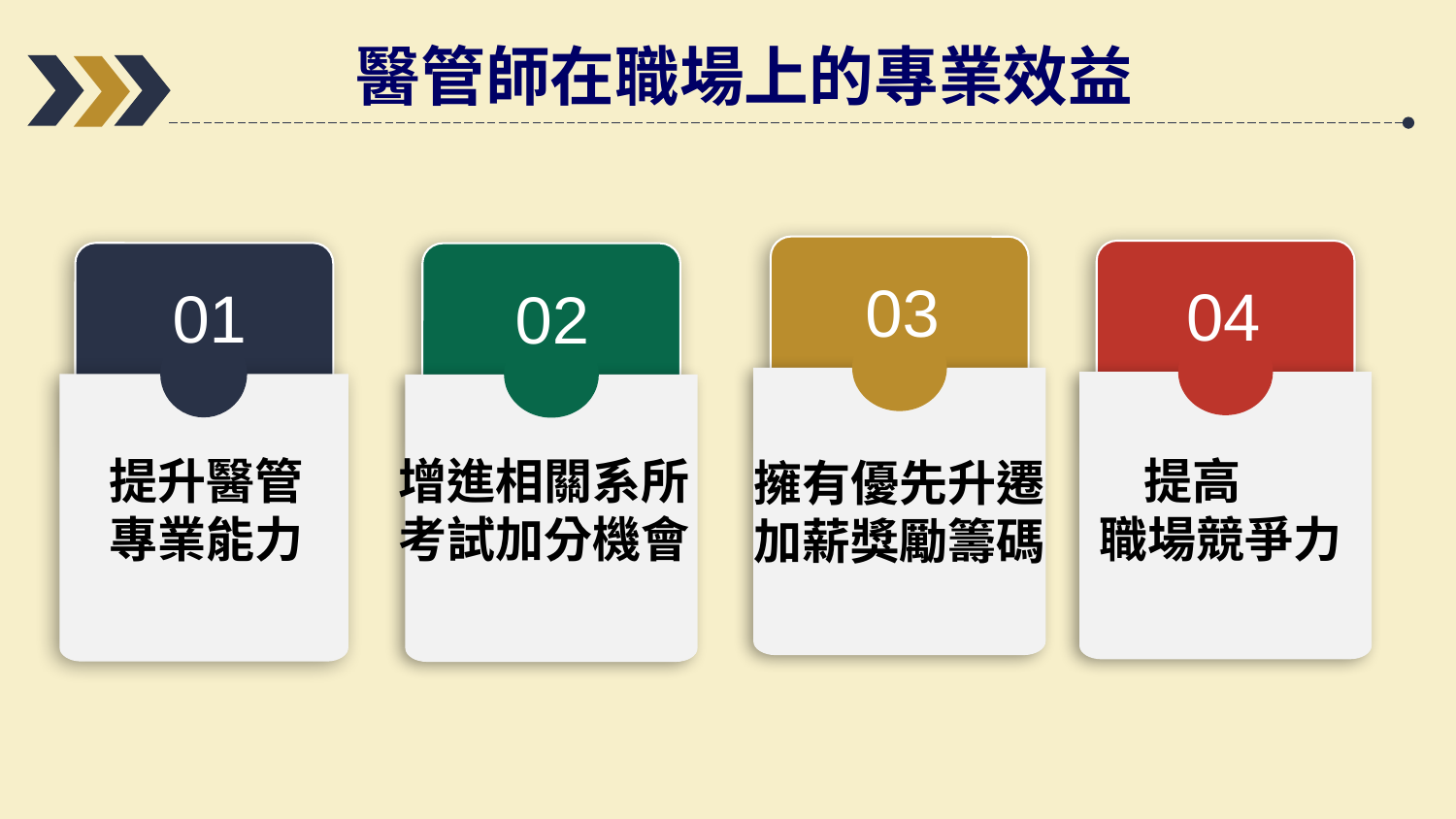

醫管師在職場上的專業效益

03

04

01

提升醫管
專業能力

02

   提高
職場競爭力
增進相關系所考試加分機會
擁有優先升遷
加薪獎勵籌碼